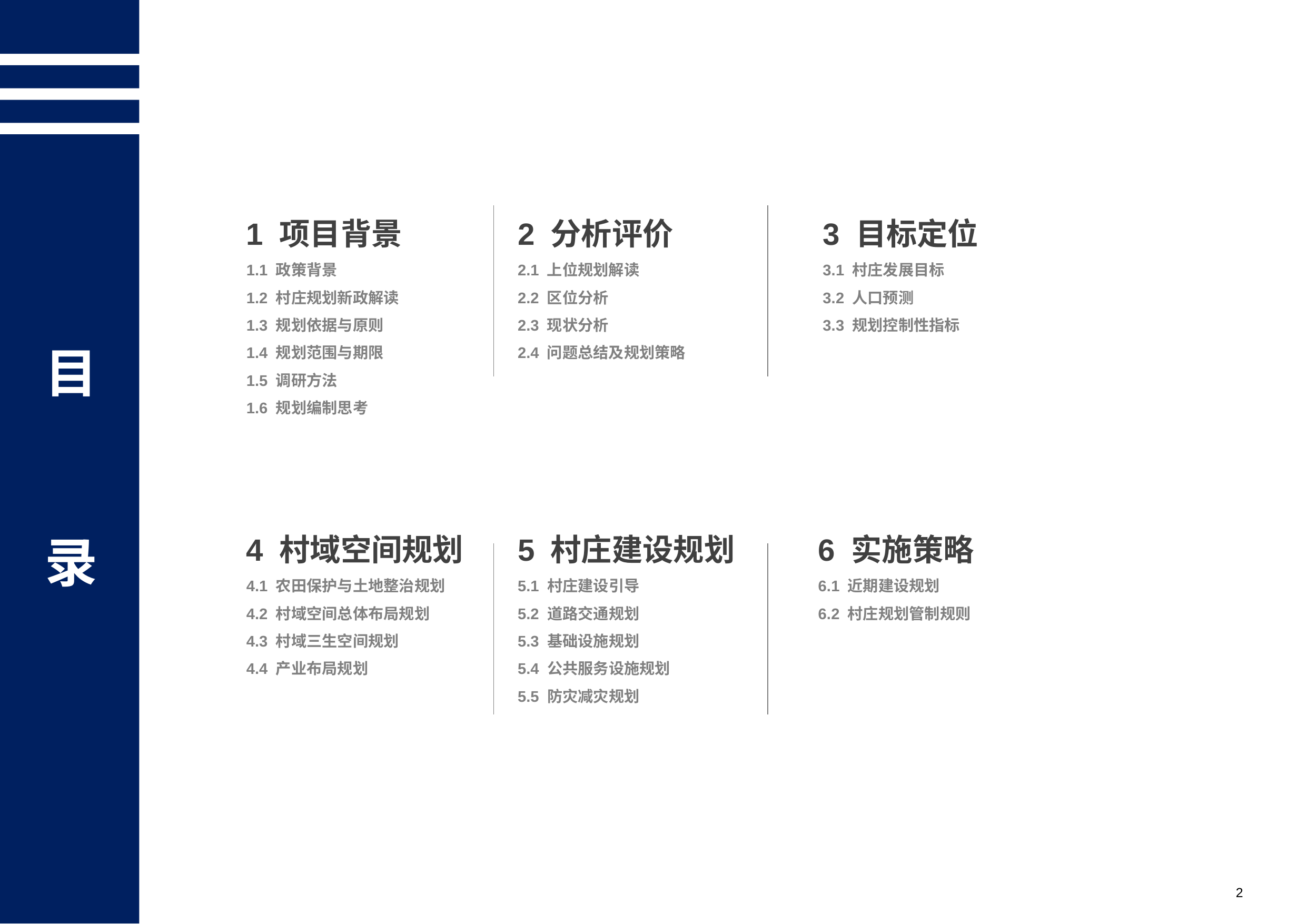

1 项目背景
1.1 政策背景
1.2 村庄规划新政解读
1.3 规划依据与原则
1.4 规划范围与期限
1.5 调研方法
1.6 规划编制思考
2 分析评价
2.1 上位规划解读
2.2 区位分析
2.3 现状分析
2.4 问题总结及规划策略
3 目标定位
3.1 村庄发展目标
3.2 人口预测
3.3 规划控制性指标
目
 录
4 村域空间规划
4.1 农田保护与土地整治规划
4.2 村域空间总体布局规划
4.3 村域三生空间规划
4.4 产业布局规划
5 村庄建设规划
5.1 村庄建设引导
5.2 道路交通规划
5.3 基础设施规划
5.4 公共服务设施规划
5.5 防灾减灾规划
6 实施策略
6.1 近期建设规划
6.2 村庄规划管制规则
2